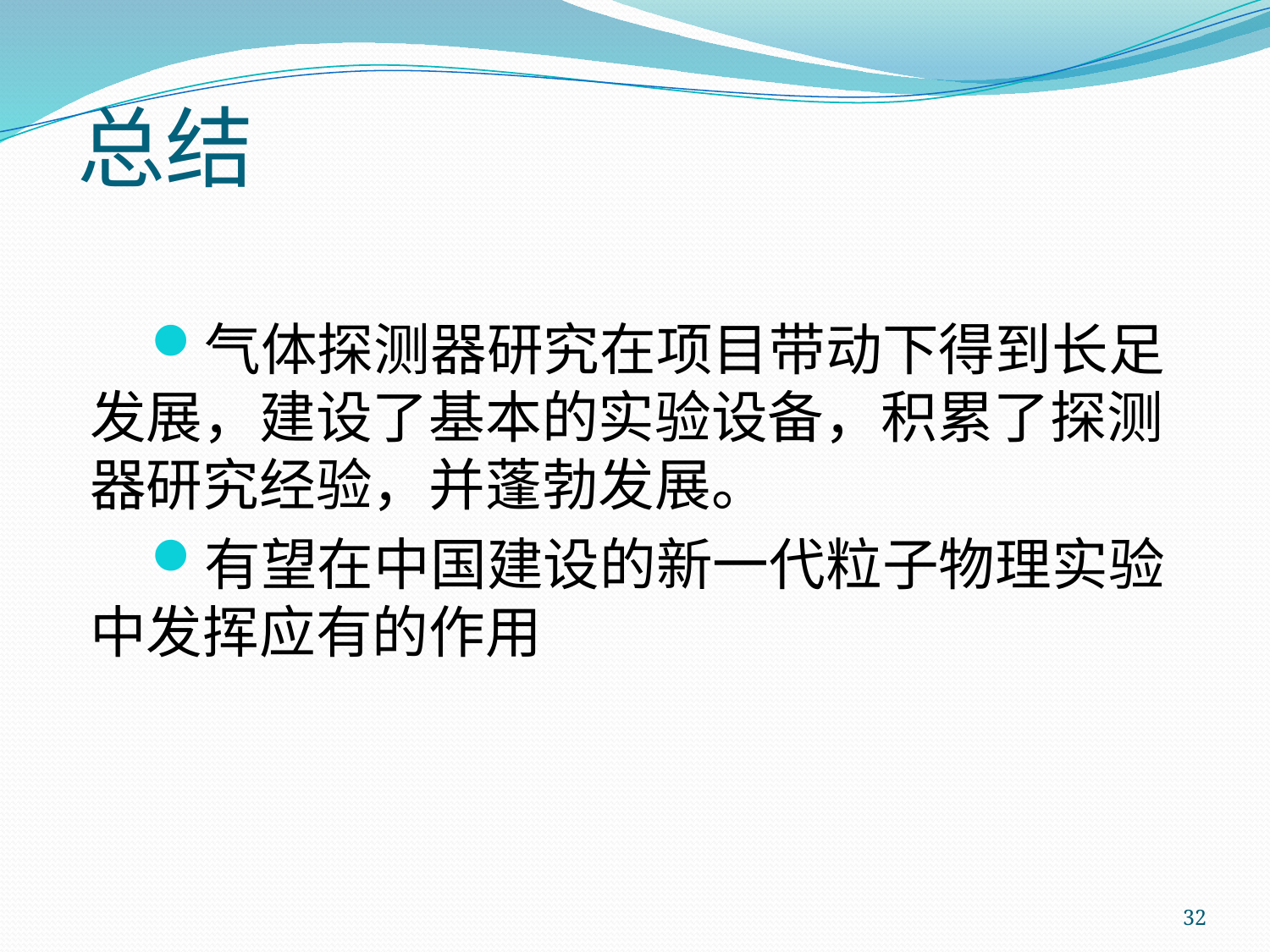

总结
气体探测器研究在项目带动下得到长足发展，建设了基本的实验设备，积累了探测器研究经验，并蓬勃发展。
有望在中国建设的新一代粒子物理实验中发挥应有的作用
32